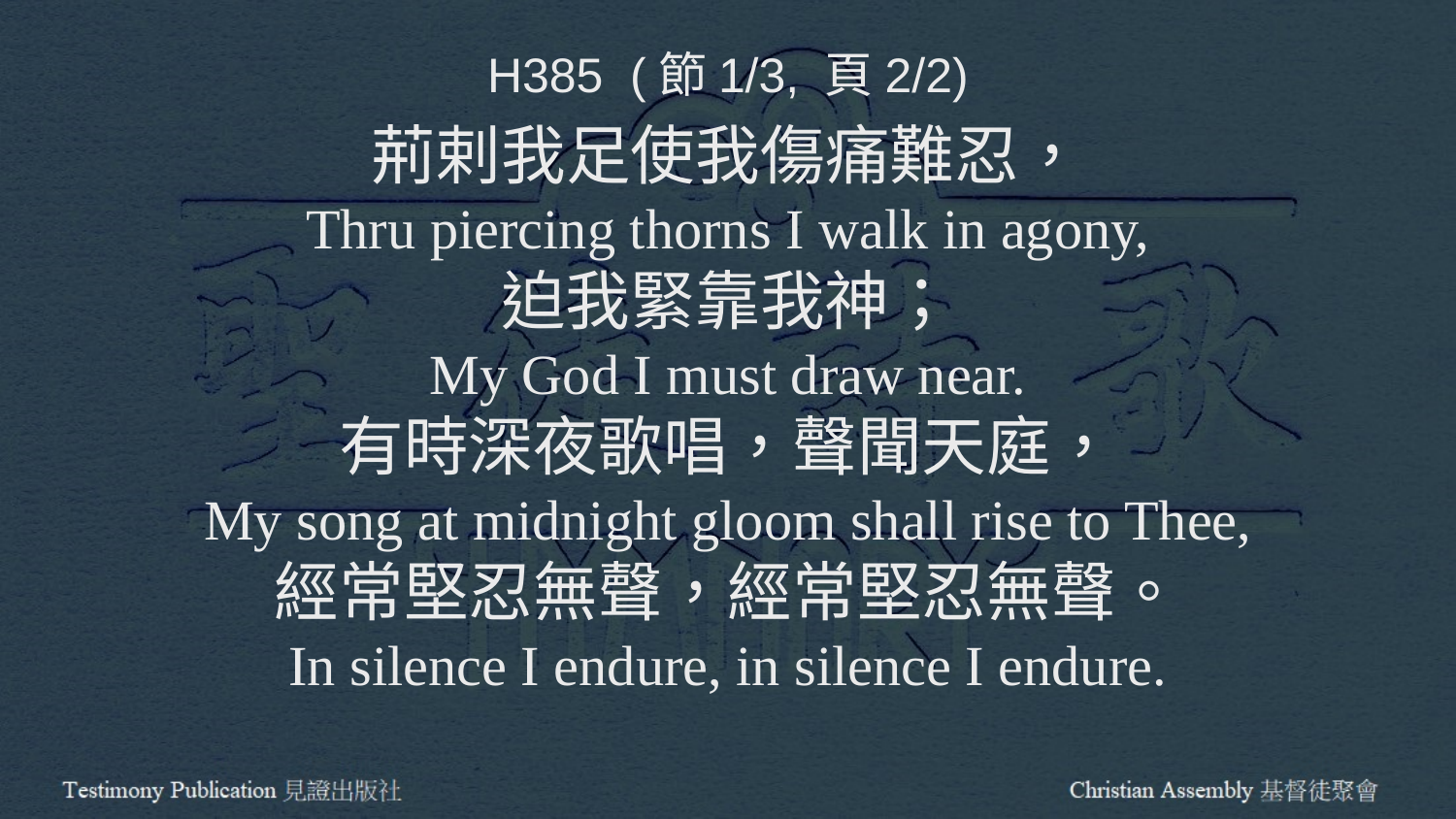

H385  (節1/3, 頁2/2)
荊剌我足使我傷痛難忍，
Thru piercing thorns I walk in agony,
迫我緊靠我神；
My God I must draw near.
有時深夜歌唱，聲聞天庭，
My song at midnight gloom shall rise to Thee,
經常堅忍無聲，經常堅忍無聲。
In silence I endure, in silence I endure.